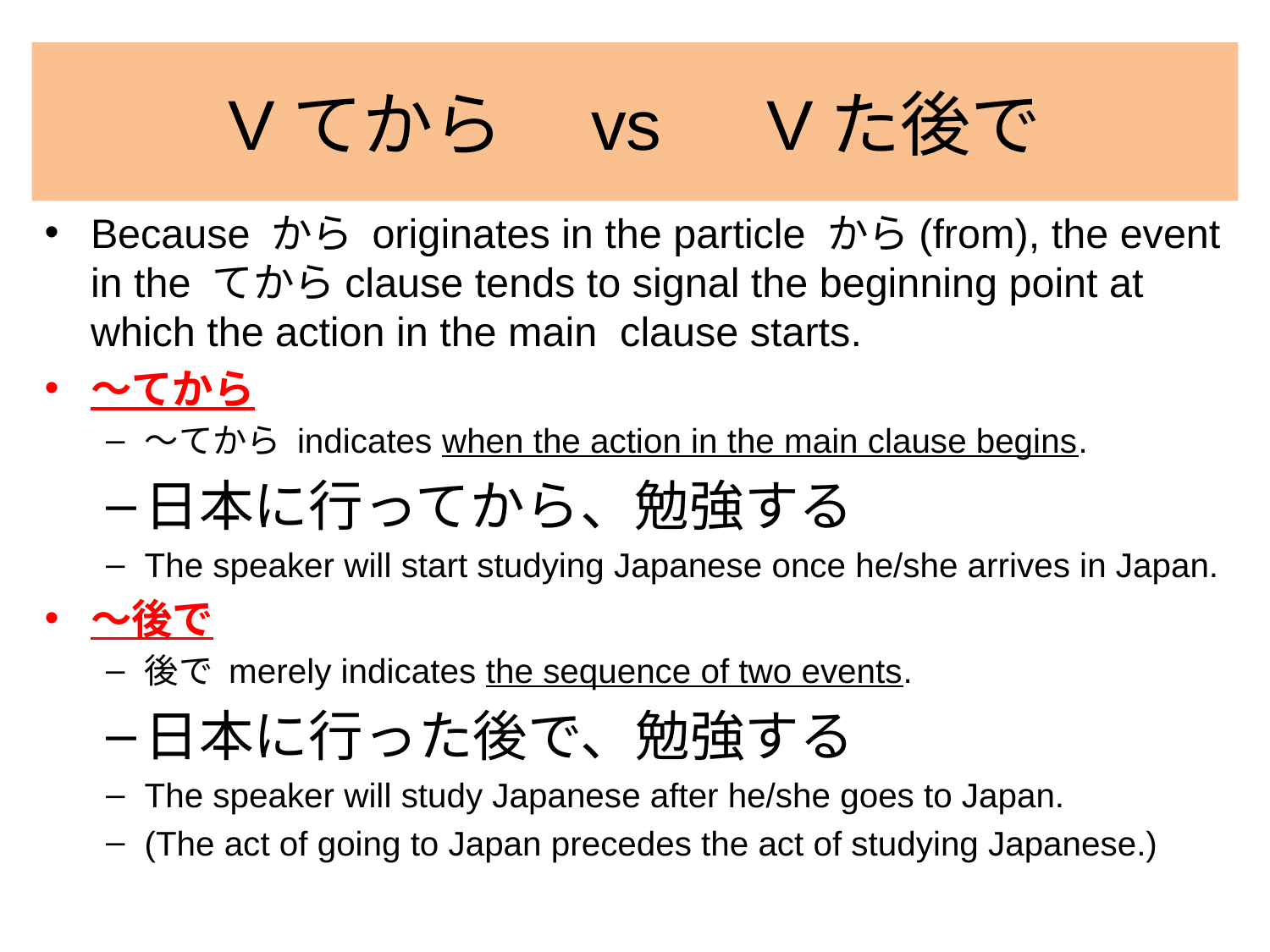

# Vてから　vs　Vた後で
Because から originates in the particle から(from), the event in the てからclause tends to signal the beginning point at which the action in the main  clause starts.
～てから
～てから indicates when the action in the main clause begins.
日本に行ってから、勉強する
The speaker will start studying Japanese once he/she arrives in Japan.
～後で
後で merely indicates the sequence of two events.
日本に行った後で、勉強する
The speaker will study Japanese after he/she goes to Japan.
(The act of going to Japan precedes the act of studying Japanese.)